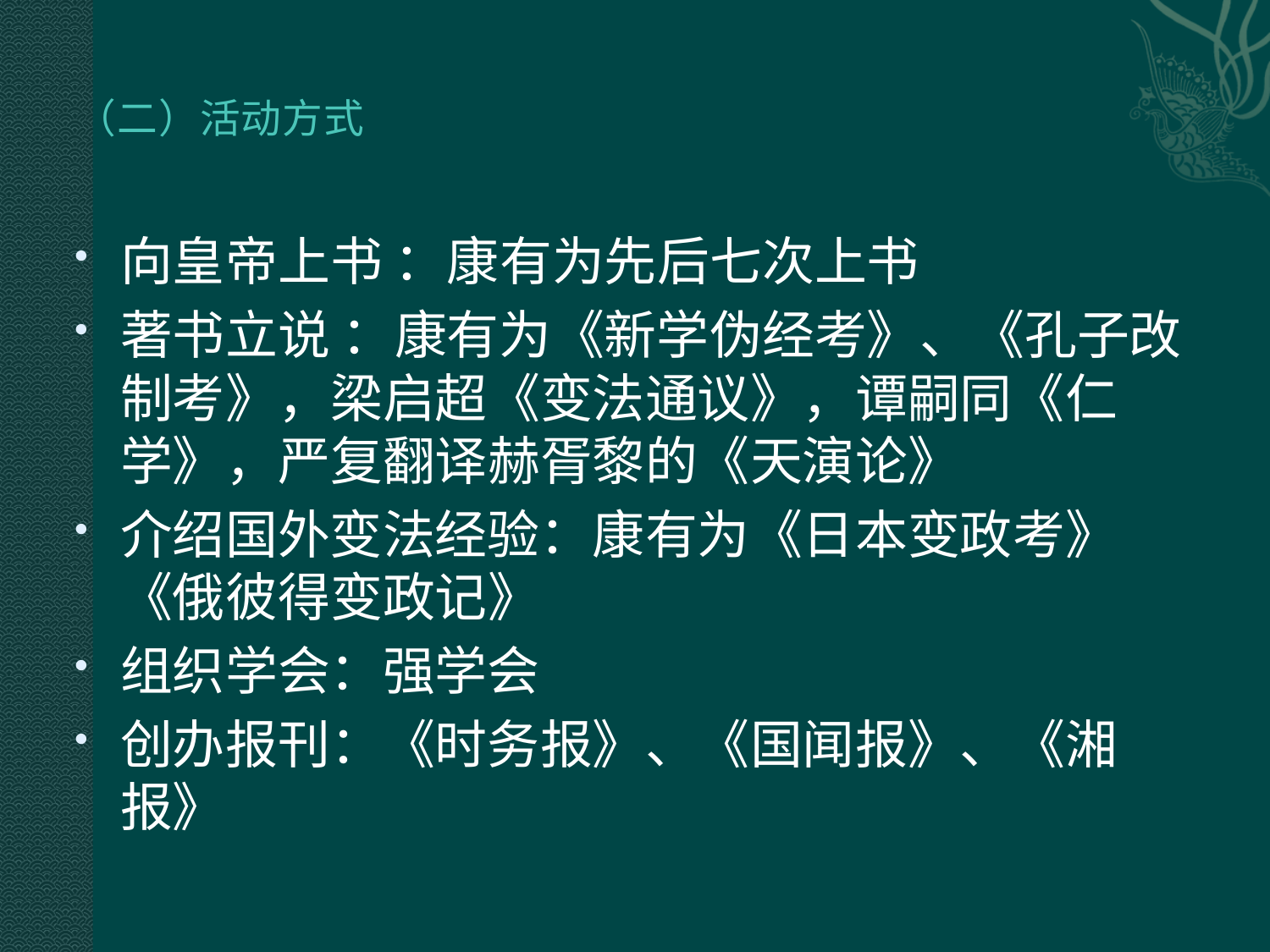

# （二）活动方式
向皇帝上书 ：康有为先后七次上书
著书立说 ：康有为《新学伪经考》、《孔子改制考》，梁启超《变法通议》，谭嗣同《仁学》，严复翻译赫胥黎的《天演论》
介绍国外变法经验：康有为《日本变政考》《俄彼得变政记》
组织学会：强学会
创办报刊：《时务报》、《国闻报》、《湘报》